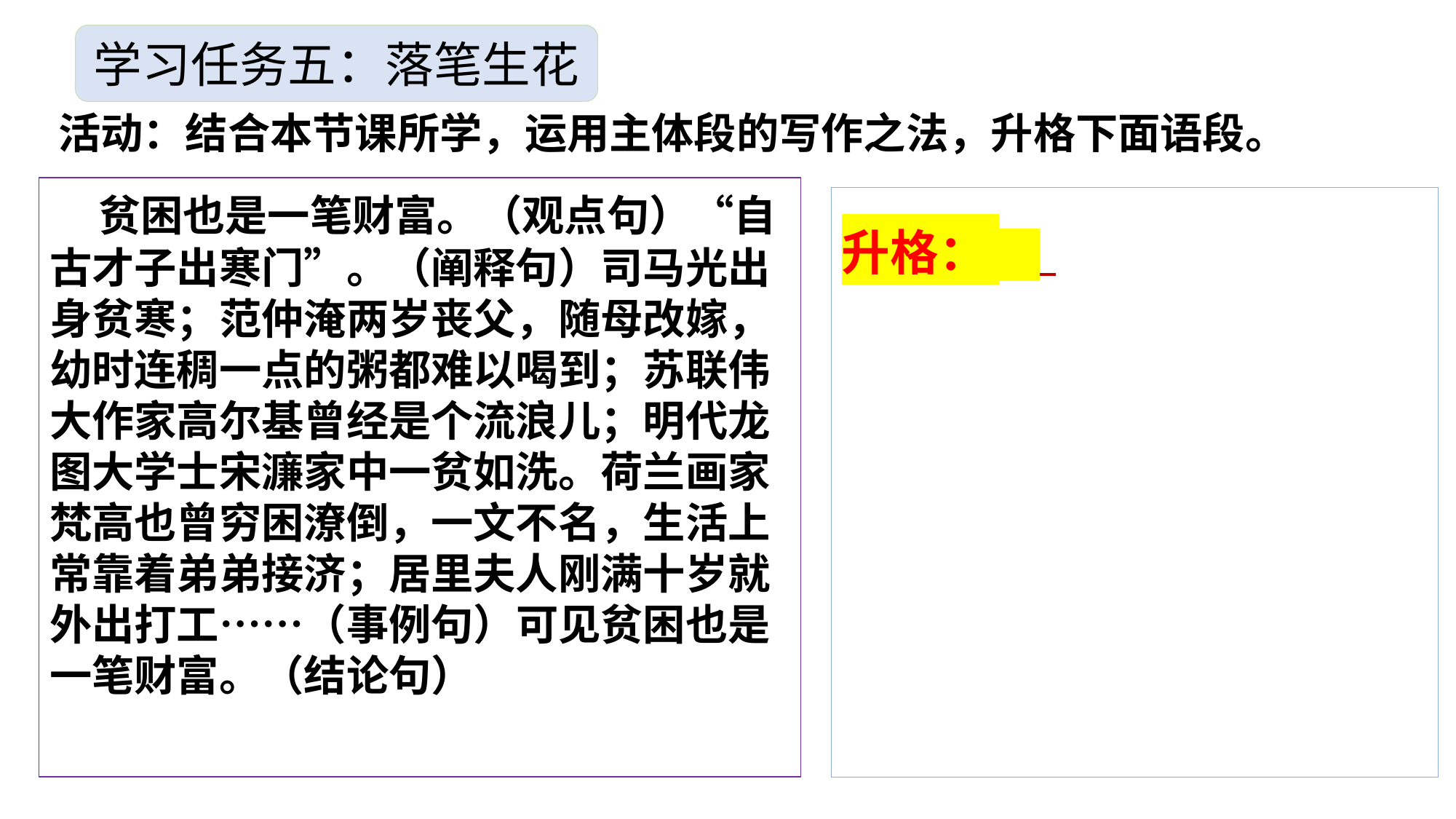

学习任务五：落笔生花
活动：结合本节课所学，运用主体段的写作之法，升格下面语段。
　贫困也是一笔财富。（观点句）“自古才子出寒门”。（阐释句）司马光出身贫寒；范仲淹两岁丧父，随母改嫁，幼时连稠一点的粥都难以喝到；苏联伟大作家高尔基曾经是个流浪儿；明代龙图大学士宋濂家中一贫如洗。荷兰画家梵高也曾穷困潦倒，一文不名，生活上常靠着弟弟接济；居里夫人刚满十岁就外出打工……（事例句）可见贫困也是一笔财富。（结论句）
升格：